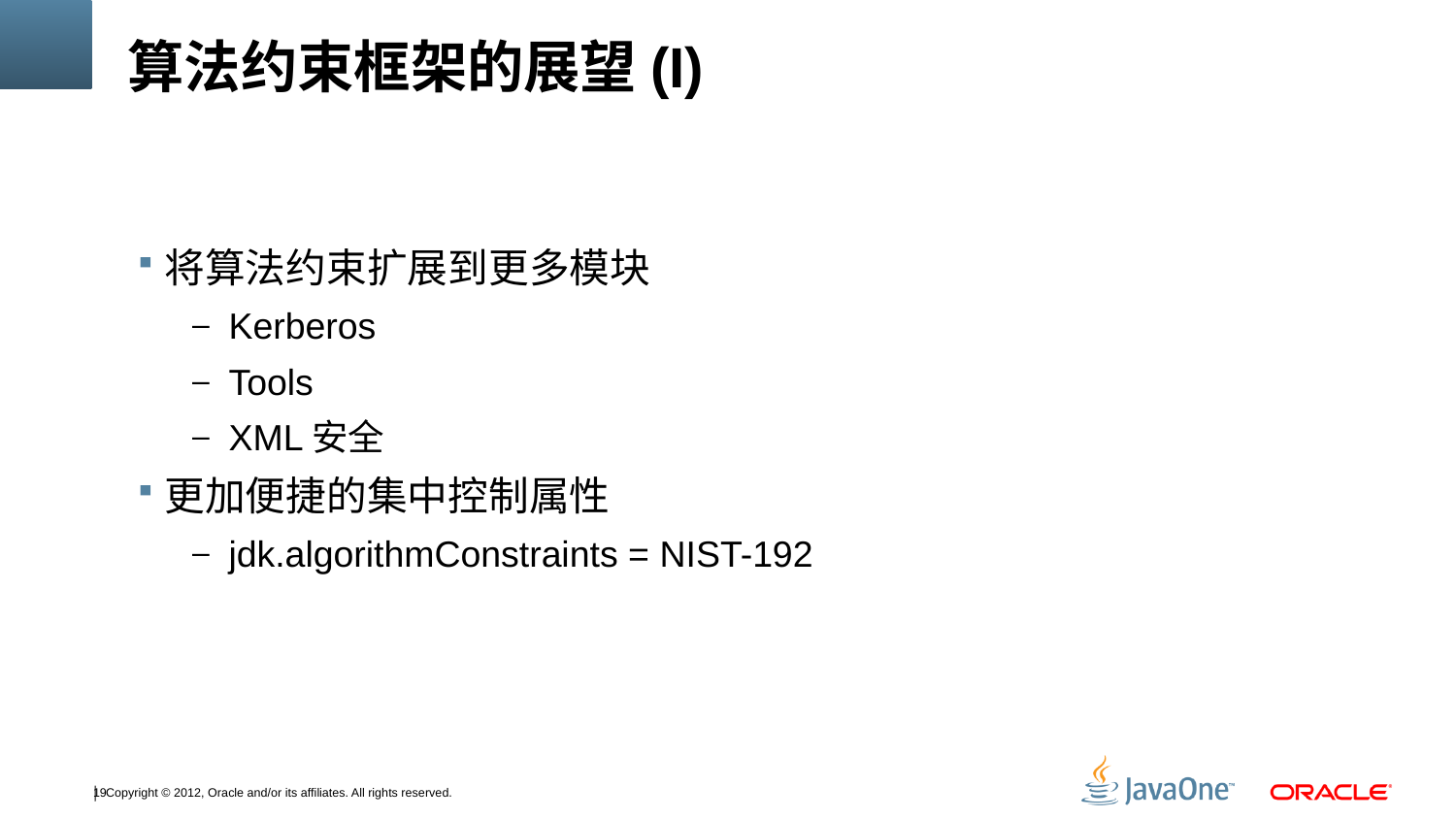

# 算法约束框架的展望(I)
将算法约束扩展到更多模块
Kerberos
Tools
XML安全
更加便捷的集中控制属性
jdk.algorithmConstraints = NIST-192